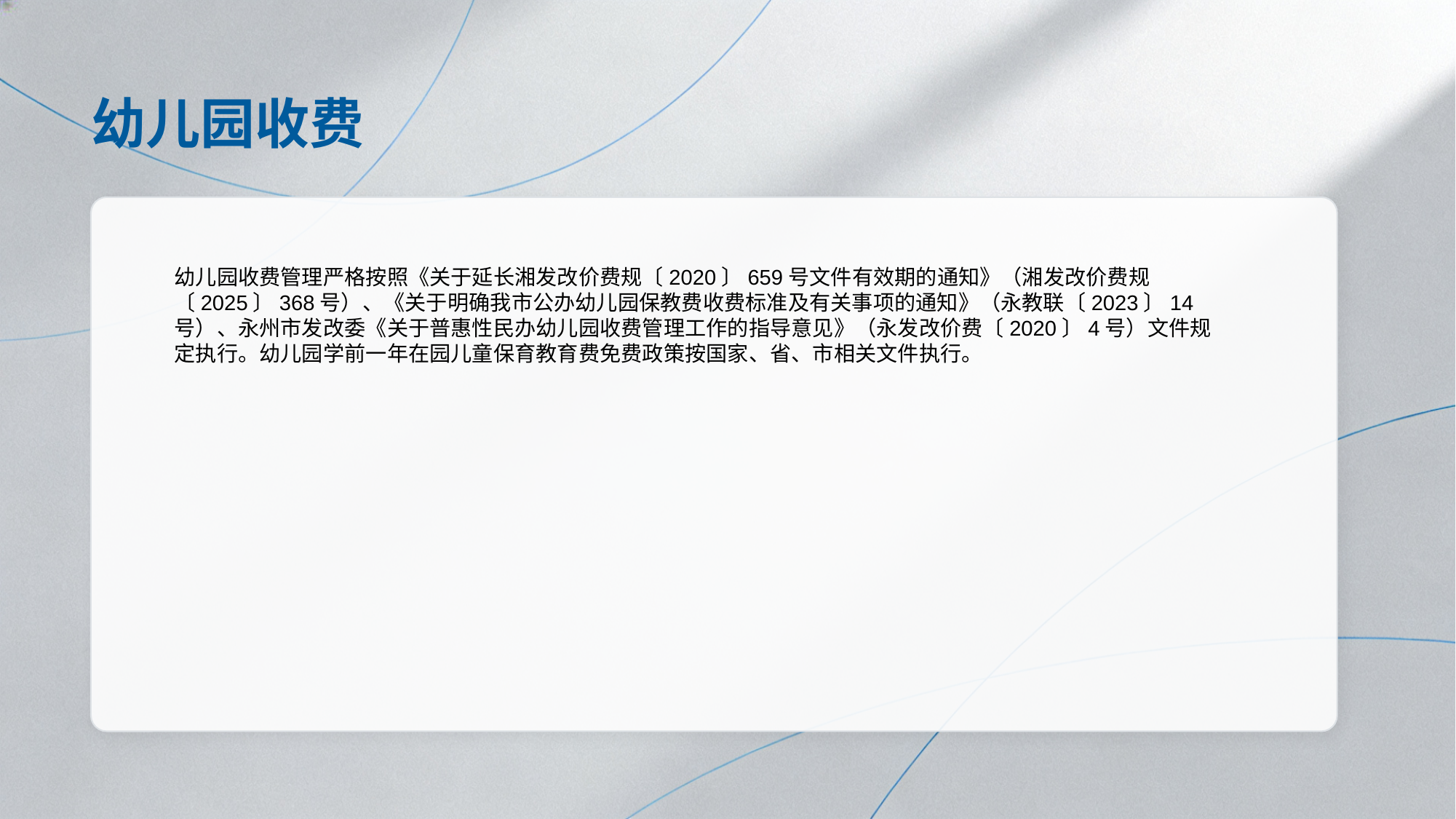

幼儿园收费

幼儿园收费管理严格按照《关于延长湘发改价费规〔2020〕659号文件有效期的通知》（湘发改价费规〔2025〕368号）、《关于明确我市公办幼儿园保教费收费标准及有关事项的通知》（永教联〔2023〕14号）、永州市发改委《关于普惠性民办幼儿园收费管理工作的指导意见》（永发改价费〔2020〕4号）文件规定执行。幼儿园学前一年在园儿童保育教育费免费政策按国家、省、市相关文件执行。